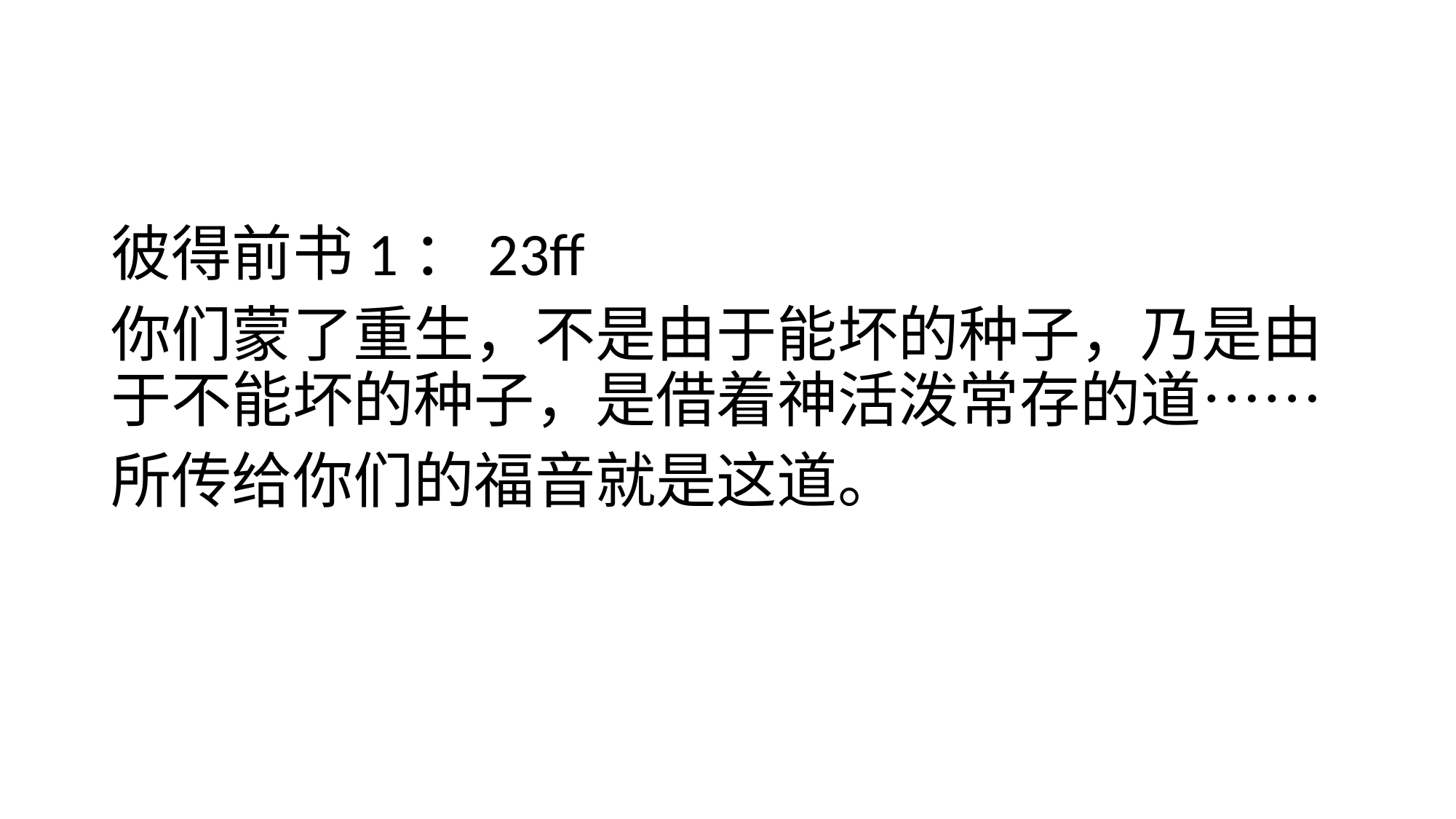

#
彼得前书1：23ff
你们蒙了重生，不是由于能坏的种子，乃是由于不能坏的种子，是借着神活泼常存的道……
所传给你们的福音就是这道。